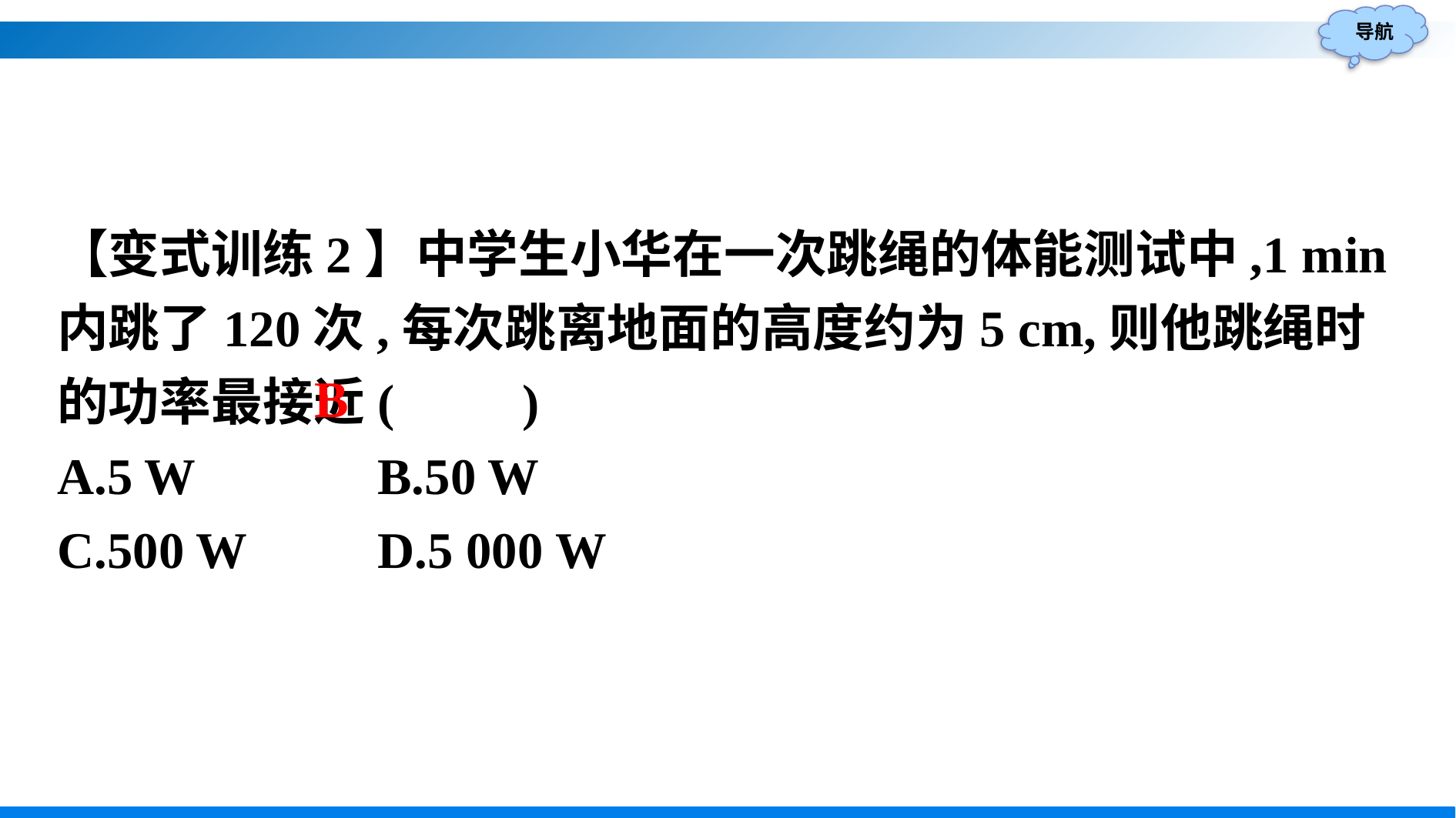

【变式训练2】中学生小华在一次跳绳的体能测试中,1 min内跳了120次,每次跳离地面的高度约为5 cm,则他跳绳时的功率最接近(　　)
A.5 W		B.50 W
C.500 W		D.5 000 W
B